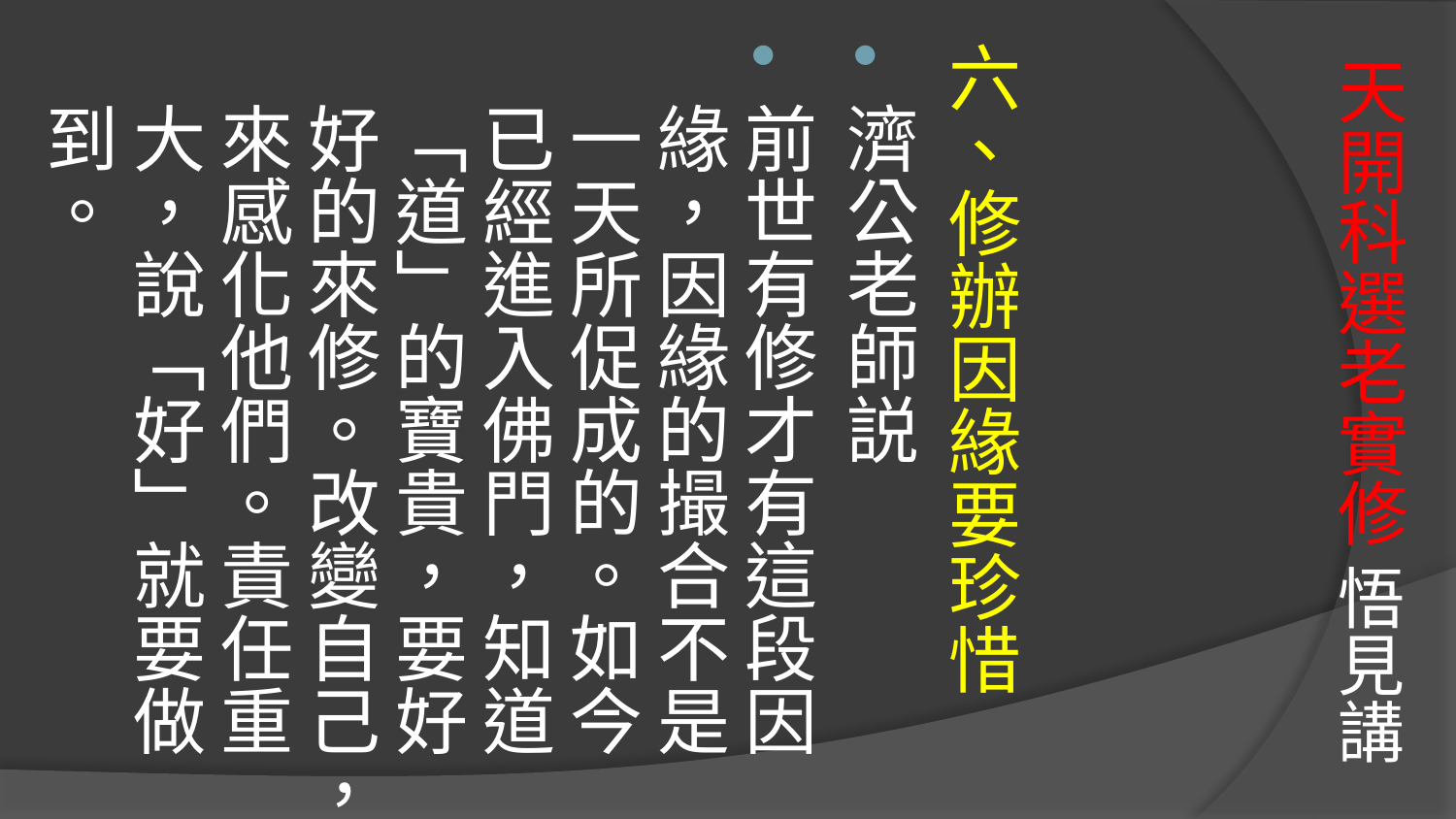

六、修辦因緣要珍惜
濟公老師説
前世有修才有這段因緣，因緣的撮合不是一天所促成的。如今已經進入佛門，知道「道」的寶貴，要好好的來修。改變自己，來感化他們。責任重大，說「好」就要做到。
# 天開科選老實修 悟見講